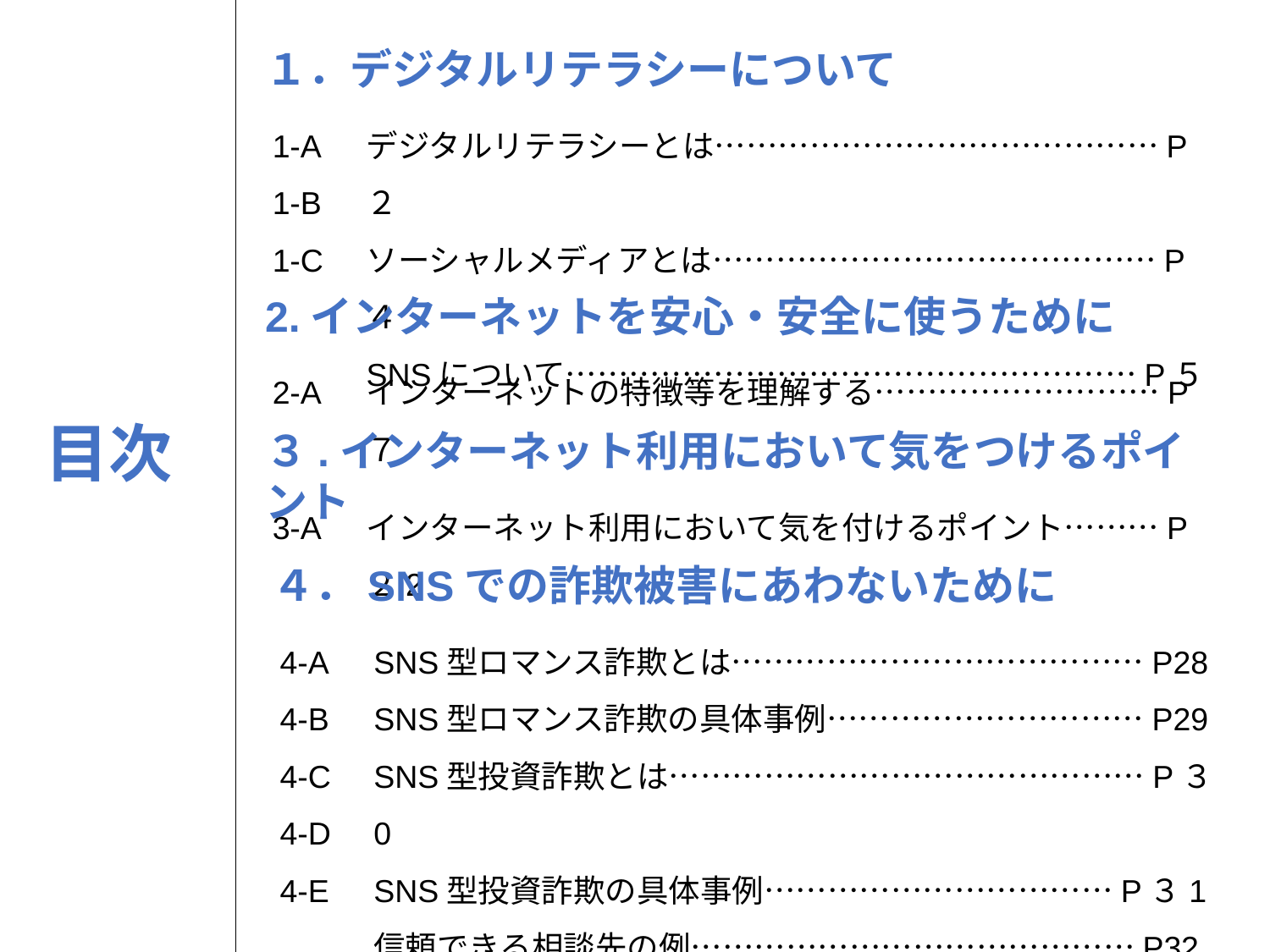

１．デジタルリテラシーについて
1-A
1-B
1-C
デジタルリテラシーとは……………………………………P２
ソーシャルメディアとは……………………………………P４
SNSについて………………………………………………P５
2.インターネットを安心・安全に使うために
2-A
インターネットの特徴等を理解する………………………P７
３.インターネット利用において気をつけるポイント
3-A
インターネット利用において気を付けるポイント………P２2
４．SNSでの詐欺被害にあわないために
4-A
4-B
4-C
4-D
4-E

SNS型ロマンス詐欺とは…………………………………P28
SNS型ロマンス詐欺の具体事例…………………………P29
SNS型投資詐欺とは………………………………………P３0
SNS型投資詐欺の具体事例……………………………P３1
信頼できる相談先の例……………………………………P32